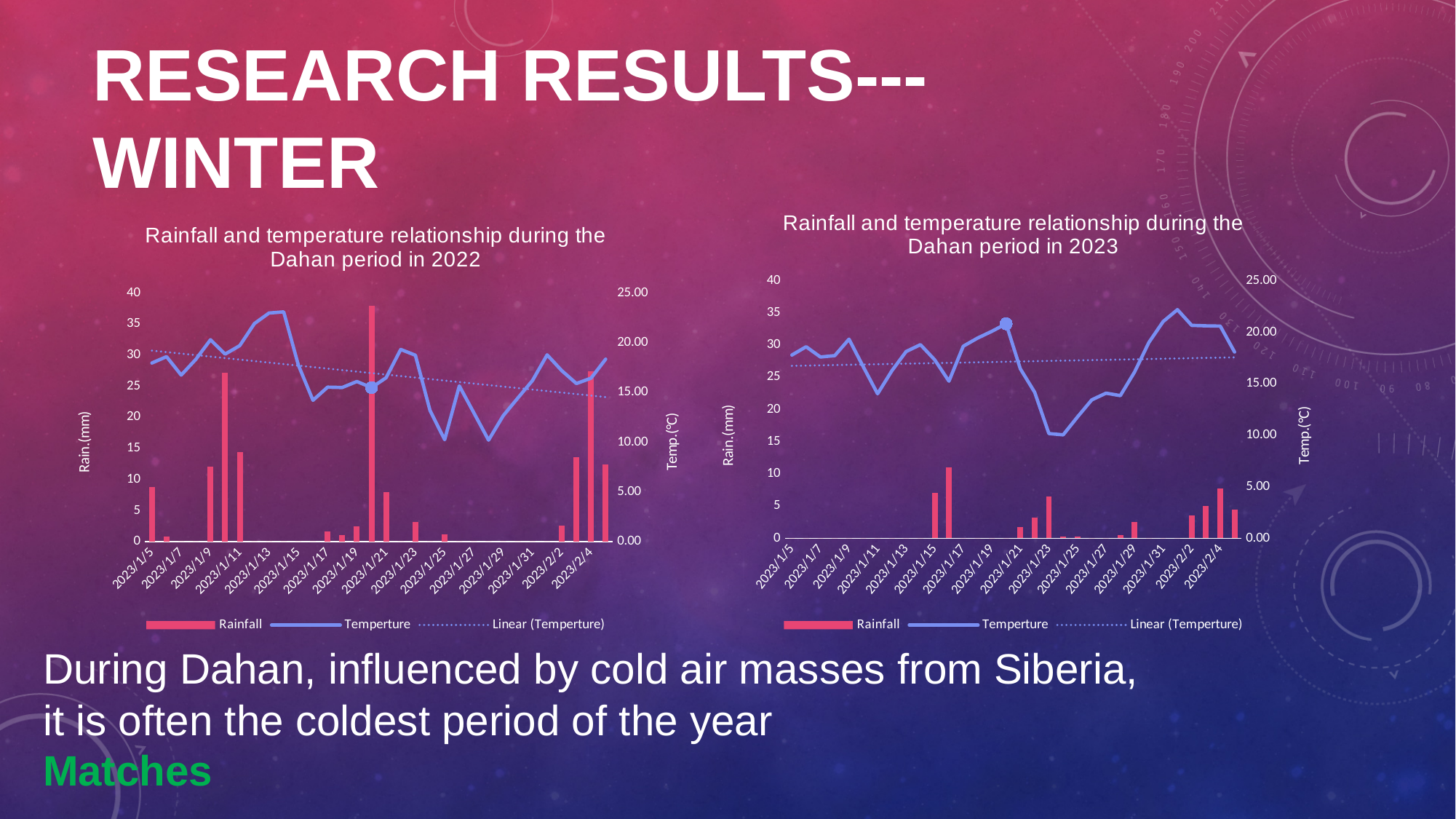

# Research results---Winter

### Chart: Rainfall and temperature relationship during the Dahan period in 2023

| Category |  |  |
|---|---|---|
| 2023/1/5 | 0.0 | 17.789236111111112 |
| 2023/1/6 | 0.0 | 18.59548611111113 |
| 2023/1/7 | 0.0 | 17.59618055555554 |
| 2023/1/8 | 0.0 | 17.73020833333335 |
| 2023/1/9 | 0.0 | 19.32951388888891 |
| 2023/1/10 | 0.0 | 16.648958333333322 |
| 2023/1/11 | 0.0 | 14.025347222222212 |
| 2023/1/12 | 0.0 | 16.258680555555554 |
| 2023/1/13 | 0.0 | 18.12777777777778 |
| 2023/1/14 | 0.0 | 18.796875000000018 |
| 2023/1/15 | 7.01 | 17.32604166666668 |
| 2023/1/16 | 11.0 | 15.251041666666636 |
| 2023/1/17 | 0.0 | 18.64548611111113 |
| 2023/1/18 | 0.0 | 19.432638888888878 |
| 2023/1/19 | 0.0 | 20.08784722222221 |
| 大寒 | 0.0 | 20.82048611111111 |
| 2023/1/21 | 1.75 | 16.448263888888874 |
| 2023/1/22 | 3.25 | 14.18506944444445 |
| 2023/1/23 | 6.51 | 10.159722222222209 |
| 2023/1/24 | 0.25 | 10.0409722222222 |
| 2023/1/25 | 0.25 | 11.776388888888887 |
| 2023/1/26 | 0.0 | 13.437847222222205 |
| 2023/1/27 | 0.0 | 14.08993055555555 |
| 2023/1/28 | 0.5 | 13.849999999999982 |
| 2023/1/29 | 2.51 | 16.147222222222254 |
| 2023/1/30 | 0.0 | 19.006944444444493 |
| 2023/1/31 | 0.0 | 21.04131944444444 |
| 2023/2/1 | 0.0 | 22.195138888888884 |
| 2023/2/2 | 3.5 | 20.66944444444445 |
| 2023/2/3 | 5.02 | 20.62499999999999 |
| 2023/2/4 | 7.76 | 20.598611111111072 |
| 2023/2/5 | 4.5 | 18.087847222222173 |

### Chart: Rainfall and temperature relationship during the Dahan period in 2022

| Category |  |  |
|---|---|---|
| 2023/1/5 | 8.800000000000002 | 17.962152777777785 |
| 2023/1/6 | 0.8 | 18.598611111111076 |
| 2023/1/7 | 0.0 | 16.745833333333323 |
| 2023/1/8 | 0.0 | 18.329513888888865 |
| 2023/1/9 | 11.999999999999998 | 20.296180555555548 |
| 2023/1/10 | 27.199999999999964 | 18.84999999999999 |
| 2023/1/11 | 14.399999999999997 | 19.705555555555545 |
| 2023/1/12 | 0.0 | 21.91979166666665 |
| 2023/1/13 | 0.0 | 22.98229166666667 |
| 2023/1/14 | 0.0 | 23.099652777777784 |
| 2023/1/15 | 0.0 | 17.7652777777778 |
| 2023/1/16 | 0.0 | 14.211458333333363 |
| 2023/1/17 | 1.5999999999999999 | 15.53194444444441 |
| 2023/1/18 | 1.0 | 15.49965277777778 |
| 2023/1/19 | 2.4 | 16.097222222222214 |
| 大寒 | 37.99999999999997 | 15.486458333333307 |
| 2023/1/21 | 8.000000000000004 | 16.472569444444442 |
| 2023/1/22 | 0.0 | 19.323611111111127 |
| 2023/1/23 | 3.2000000000000006 | 18.73819444444445 |
| 2023/1/24 | 0.0 | 13.18576388888889 |
| 2023/1/25 | 1.2 | 10.246180555555533 |
| 2023/1/26 | 0.0 | 15.658680555555577 |
| 2023/1/27 | 0.0 | 12.939930555555566 |
| 2023/1/28 | 0.0 | 10.19652777777776 |
| 2023/1/29 | 0.0 | 12.662152777777786 |
| 2023/1/30 | 0.0 | 14.4375 |
| 2023/1/31 | 0.0 | 16.196180555555557 |
| 2023/2/1 | 0.0 | 18.779513888888875 |
| 2023/2/2 | 2.6 | 17.191319444444435 |
| 2023/2/3 | 13.599999999999985 | 15.895138888888908 |
| 2023/2/4 | 27.399999999999935 | 16.437499999999957 |
| 2023/2/5 | 12.4 | 18.34548611111113 |
During Dahan, influenced by cold air masses from Siberia, it is often the coldest period of the year
Matches